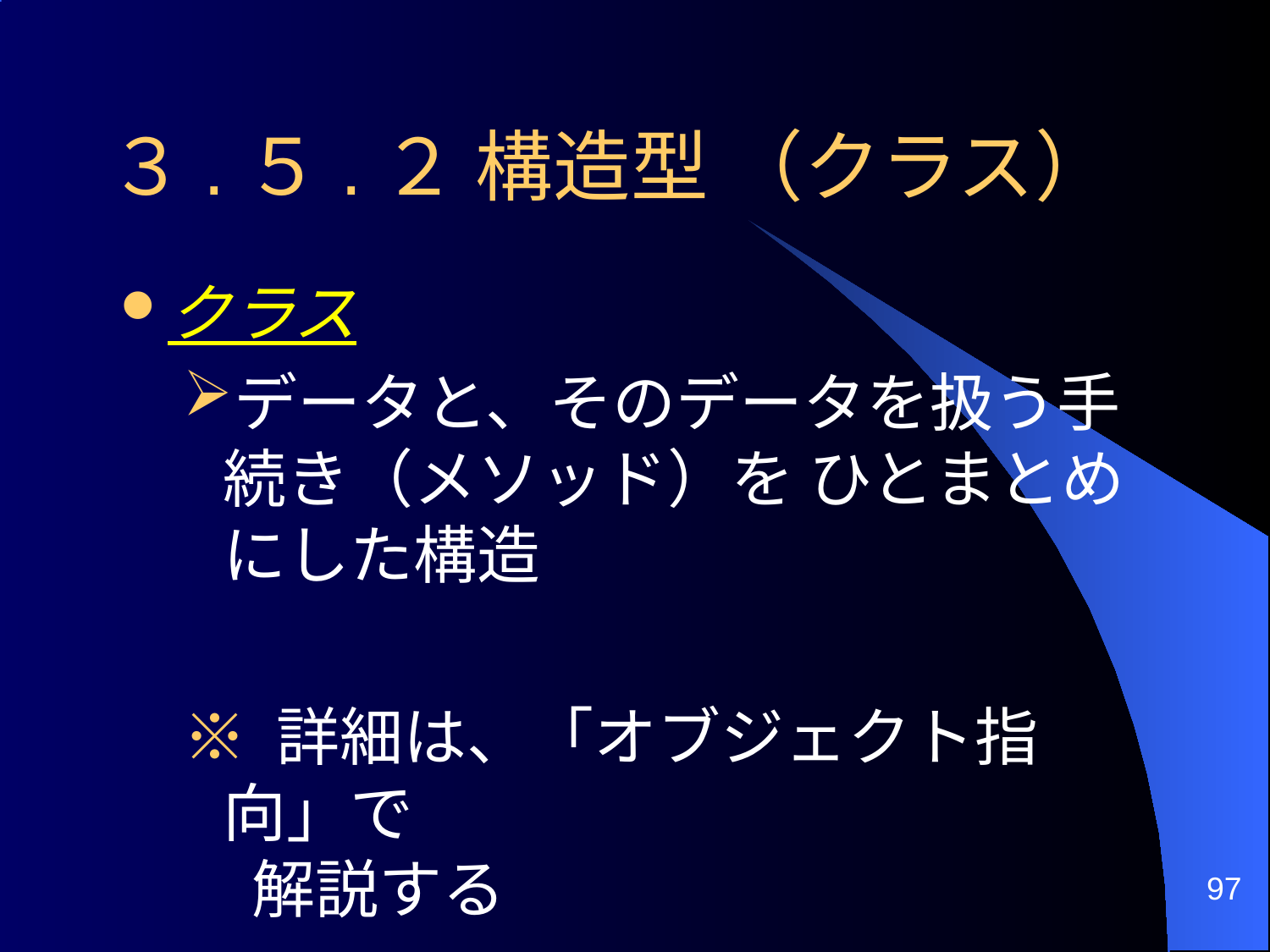

# ３.５.２ 構造型 （クラス）
クラス
データと、そのデータを扱う手続き（メソッド）を ひとまとめにした構造

※ 詳細は、「オブジェクト指向」で
  解説する
97